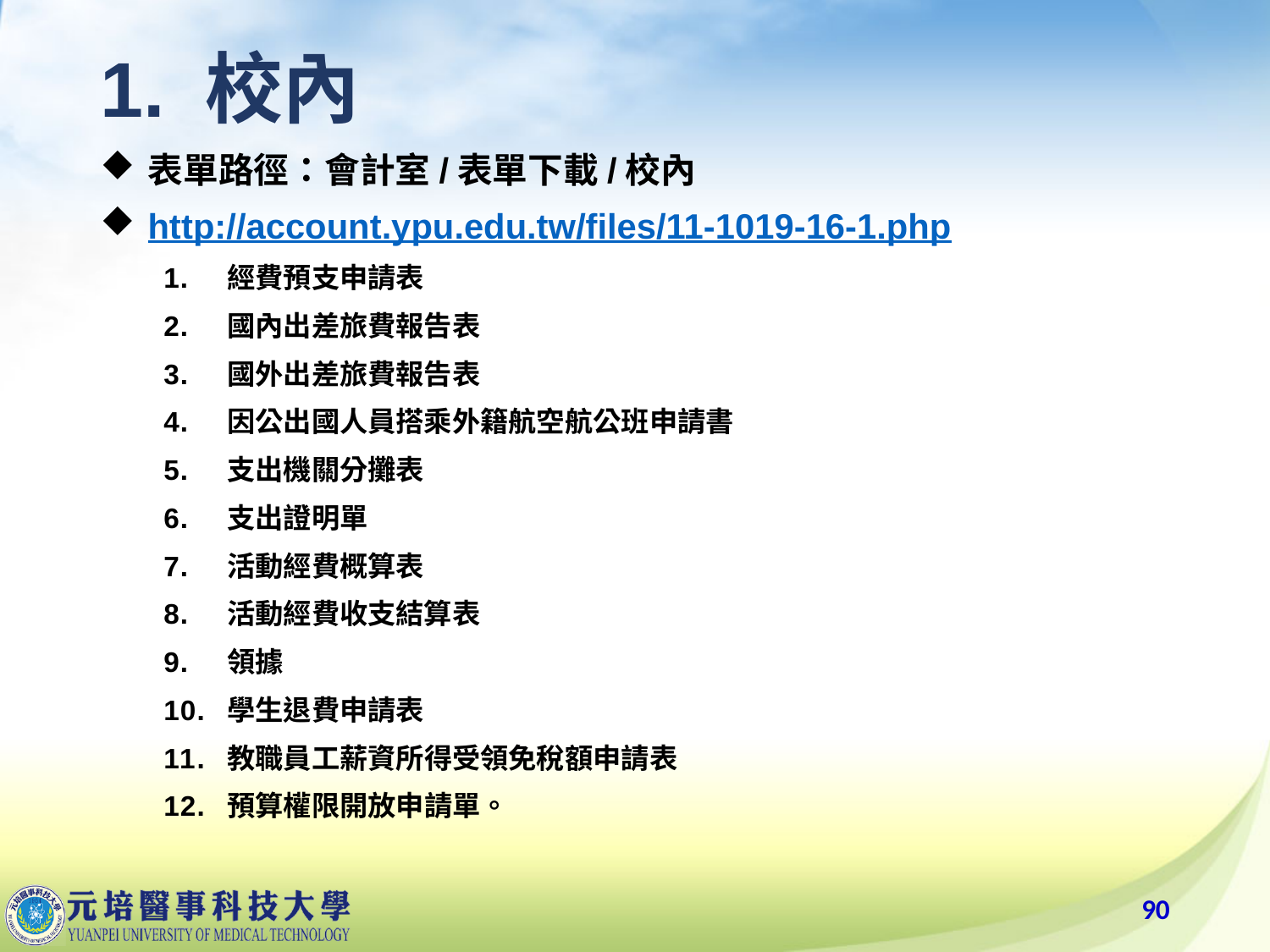

# 1. 校內
表單路徑：會計室/表單下載/校內
http://account.ypu.edu.tw/files/11-1019-16-1.php
經費預支申請表
國內出差旅費報告表
國外出差旅費報告表
因公出國人員搭乘外籍航空航公班申請書
支出機關分攤表
支出證明單
活動經費概算表
活動經費收支結算表
領據
學生退費申請表
教職員工薪資所得受領免稅額申請表
預算權限開放申請單。
90